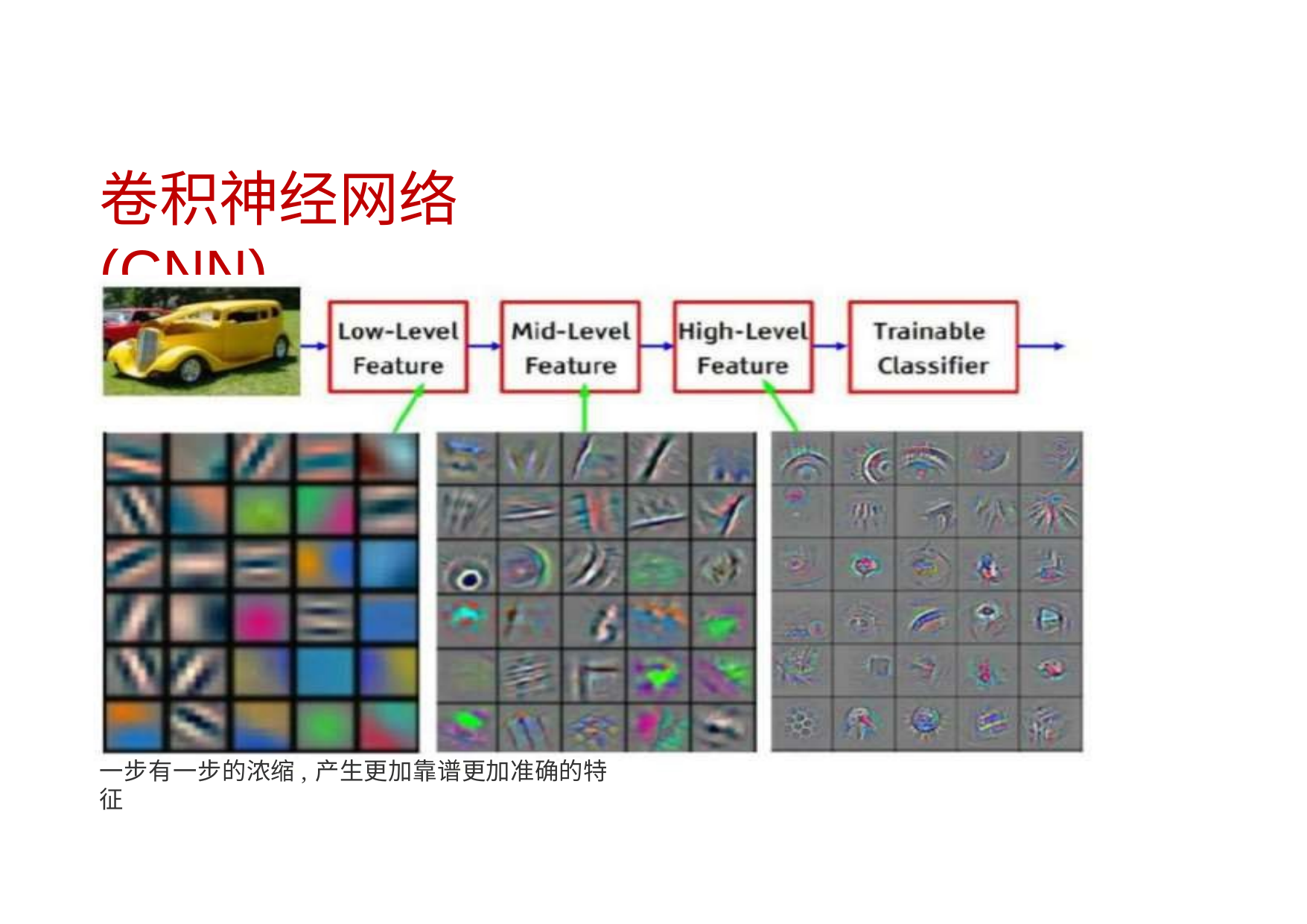

# 卷积神经网络(CNN)
多层卷积能抽取复杂特征

一步有一步的浓缩,产生更加靠谱更加准确的特征